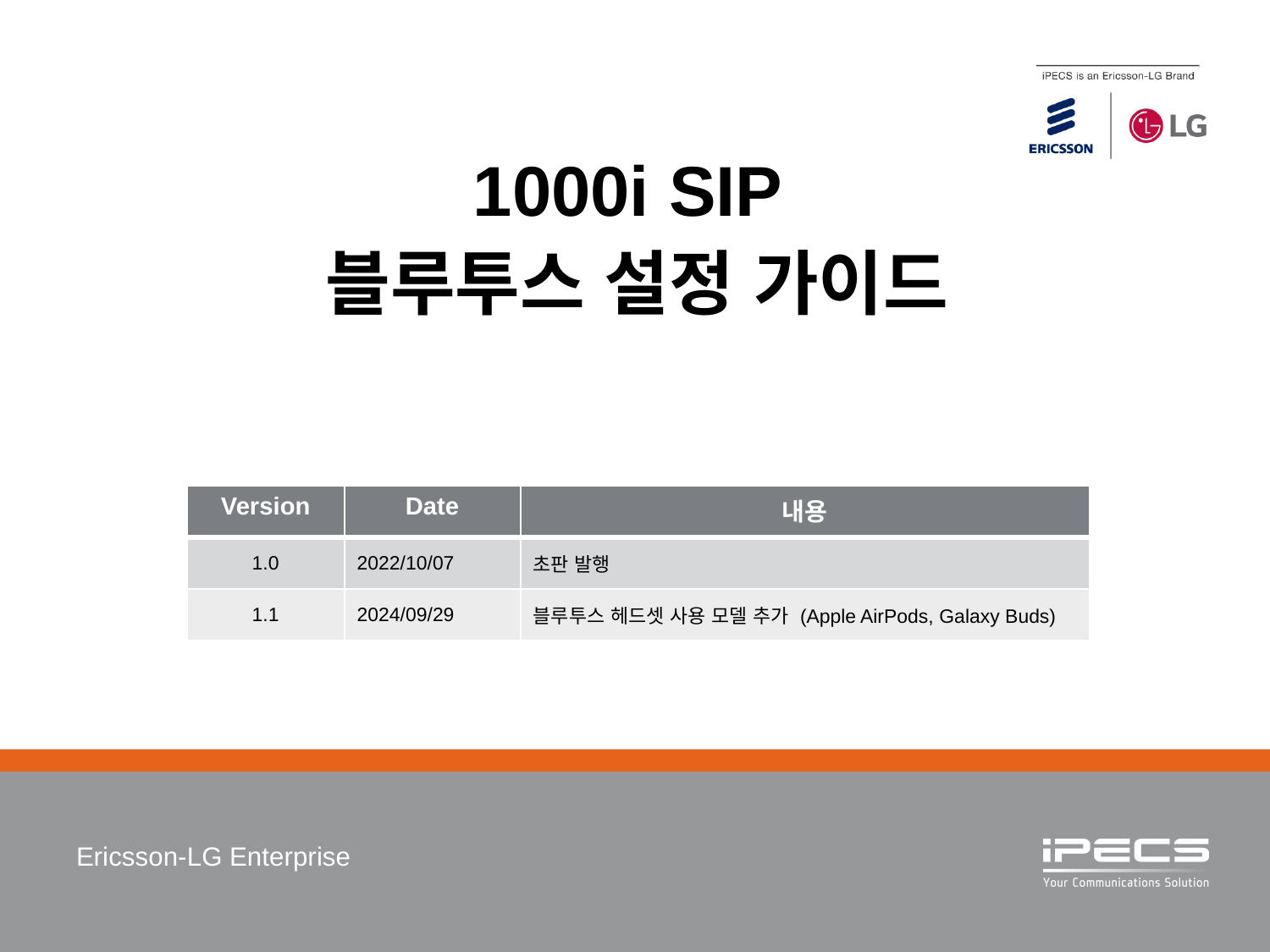

# 1000i SIP 블루투스 설정 가이드
| Version | Date | 내용 |
| --- | --- | --- |
| 1.0 | 2022/10/07 | 초판 발행 |
| 1.1 | 2024/09/29 | 블루투스 헤드셋 사용 모델 추가 (Apple AirPods, Galaxy Buds) |
Ericsson-LG Enterprise